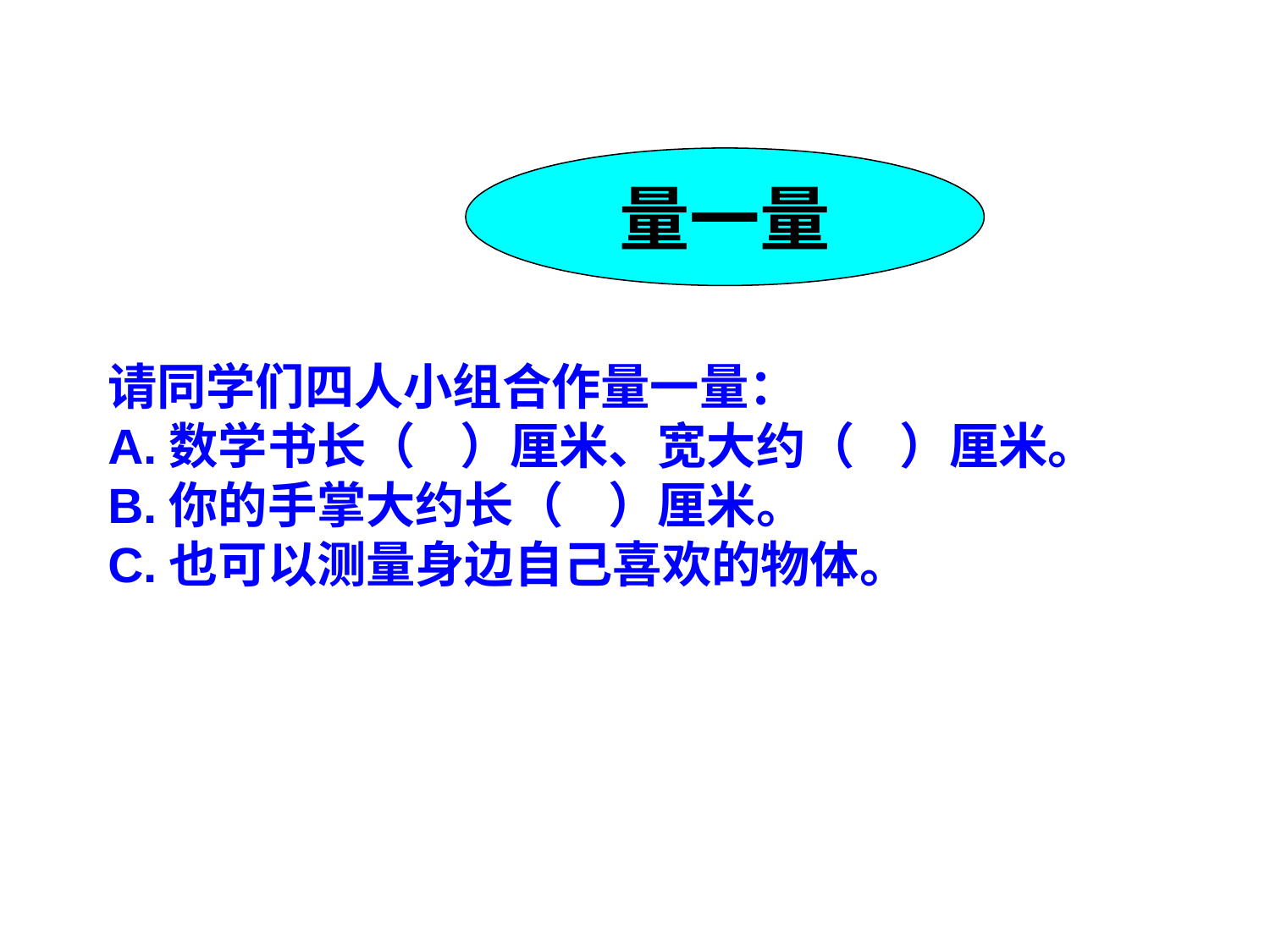

量一量
请同学们四人小组合作量一量：
A.数学书长（    ）厘米、宽大约（    ）厘米。
B.你的手掌大约长（    ）厘米。
C.也可以测量身边自己喜欢的物体。